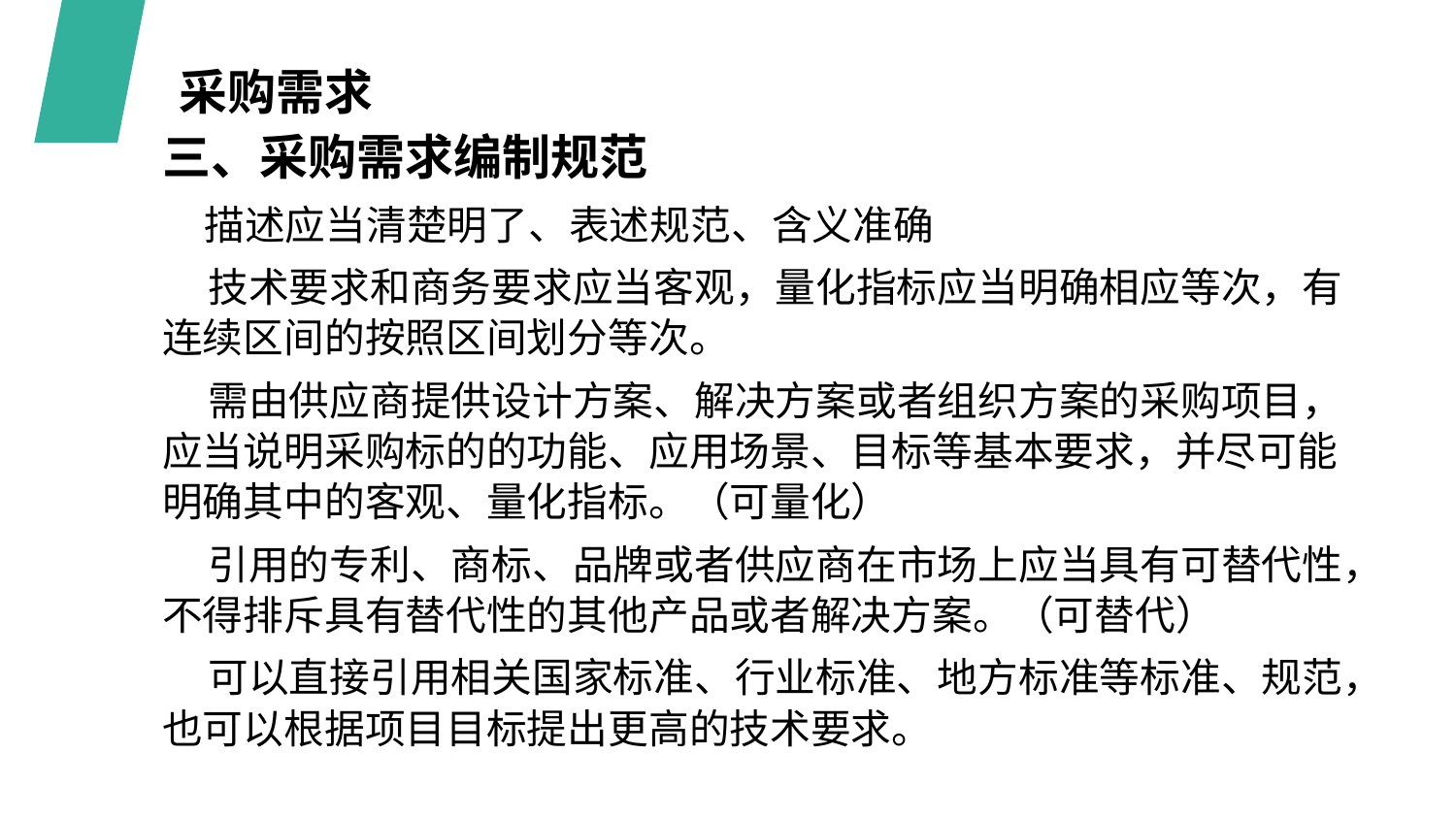

采购需求
三、采购需求编制规范
    描述应当清楚明了、表述规范、含义准确
    技术要求和商务要求应当客观，量化指标应当明确相应等次，有连续区间的按照区间划分等次。
    需由供应商提供设计方案、解决方案或者组织方案的采购项目，应当说明采购标的的功能、应用场景、目标等基本要求，并尽可能明确其中的客观、量化指标。（可量化）
    引用的专利、商标、品牌或者供应商在市场上应当具有可替代性，不得排斥具有替代性的其他产品或者解决方案。（可替代）
    可以直接引用相关国家标准、行业标准、地方标准等标准、规范，也可以根据项目目标提出更高的技术要求。